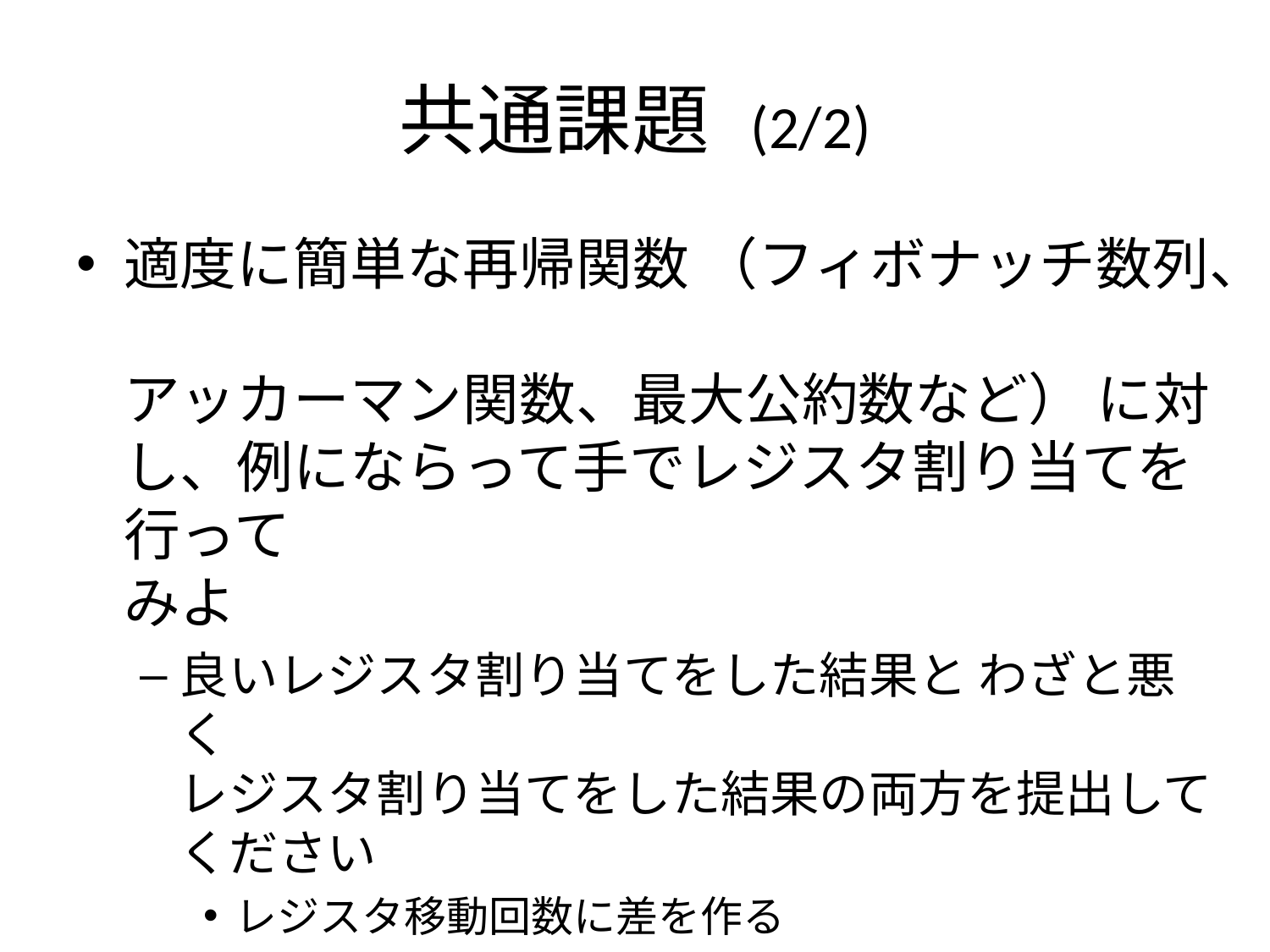

# 共通課題  (2/2)
適度に簡単な再帰関数 （フィボナッチ数列、
アッカーマン関数、最大公約数など） に対し、例にならって手でレジスタ割り当てを行って
みよ
良いレジスタ割り当てをした結果と わざと悪く
レジスタ割り当てをした結果の両方を提出して
ください
レジスタ移動回数に差を作る
少ないレジスタ数を仮定し、spill 回数に差を作る
etc...